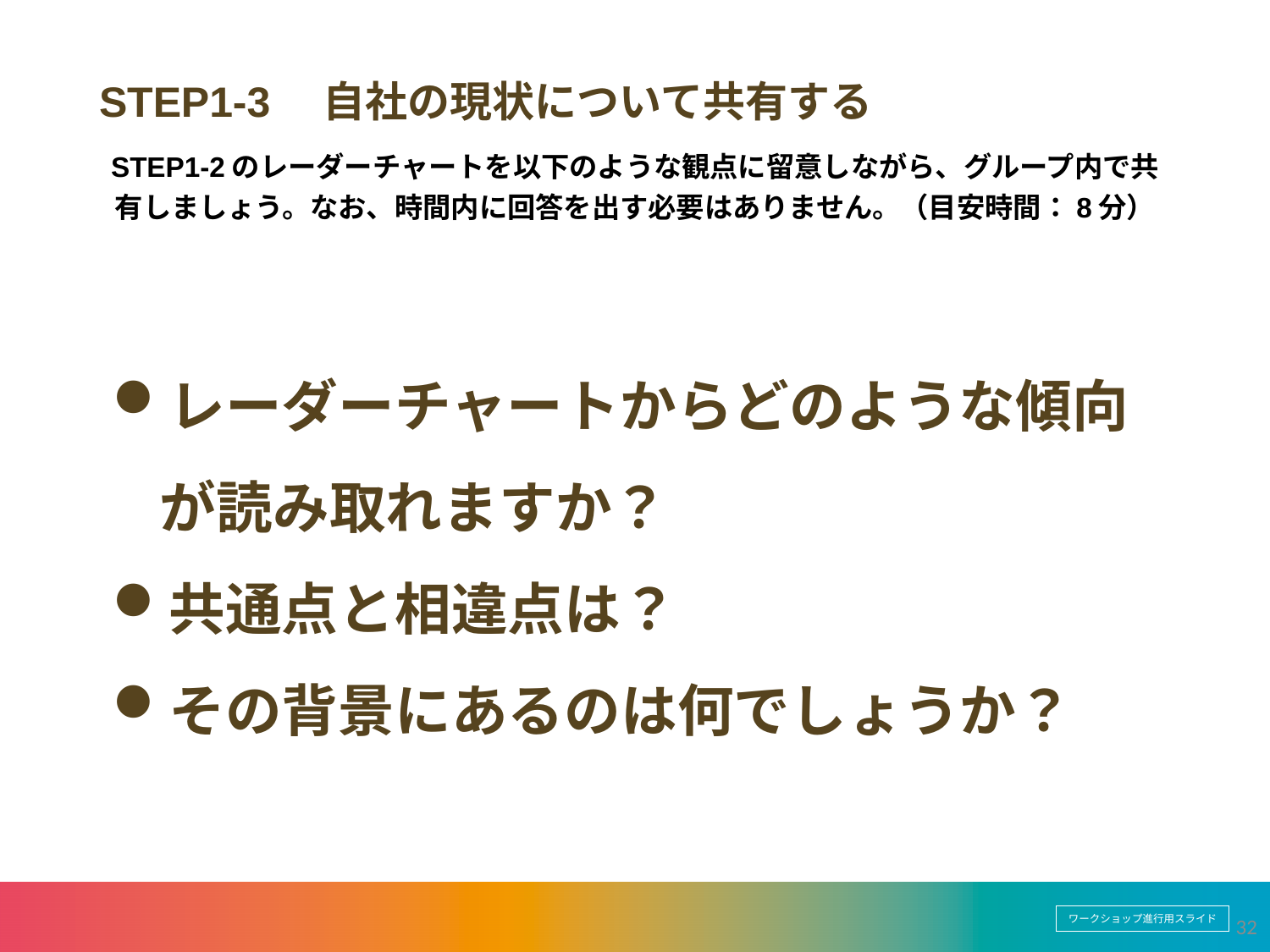

STEP1-3　自社の現状について共有する
# STEP1-2のレーダーチャートを以下のような観点に留意しながら、グループ内で共有しましょう。なお、時間内に回答を出す必要はありません。（目安時間：8分）
レーダーチャートからどのような傾向が読み取れますか？
共通点と相違点は？
その背景にあるのは何でしょうか？
ワークショップ進行用スライド